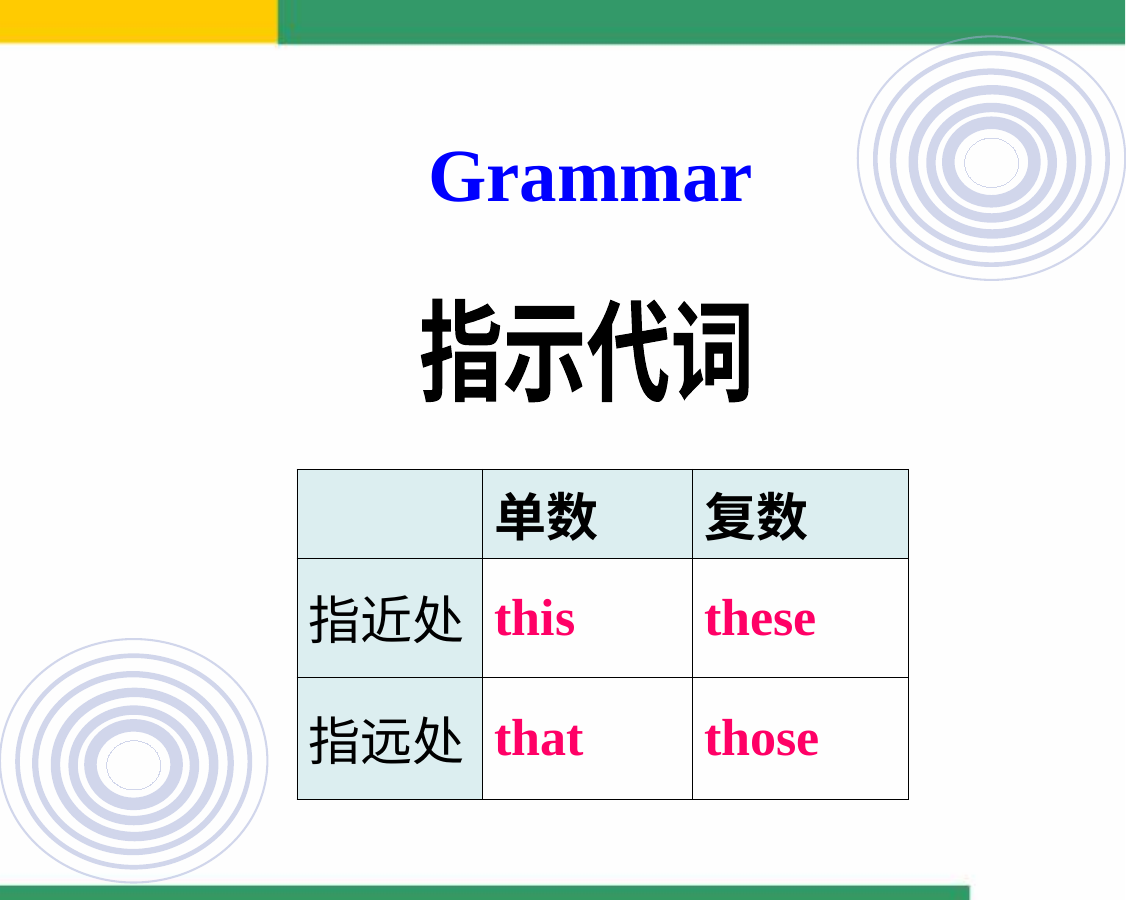

Grammar
指示代词
|  | 单数 | 复数 |
| --- | --- | --- |
| 指近处 | this | these |
| 指远处 | that | those |